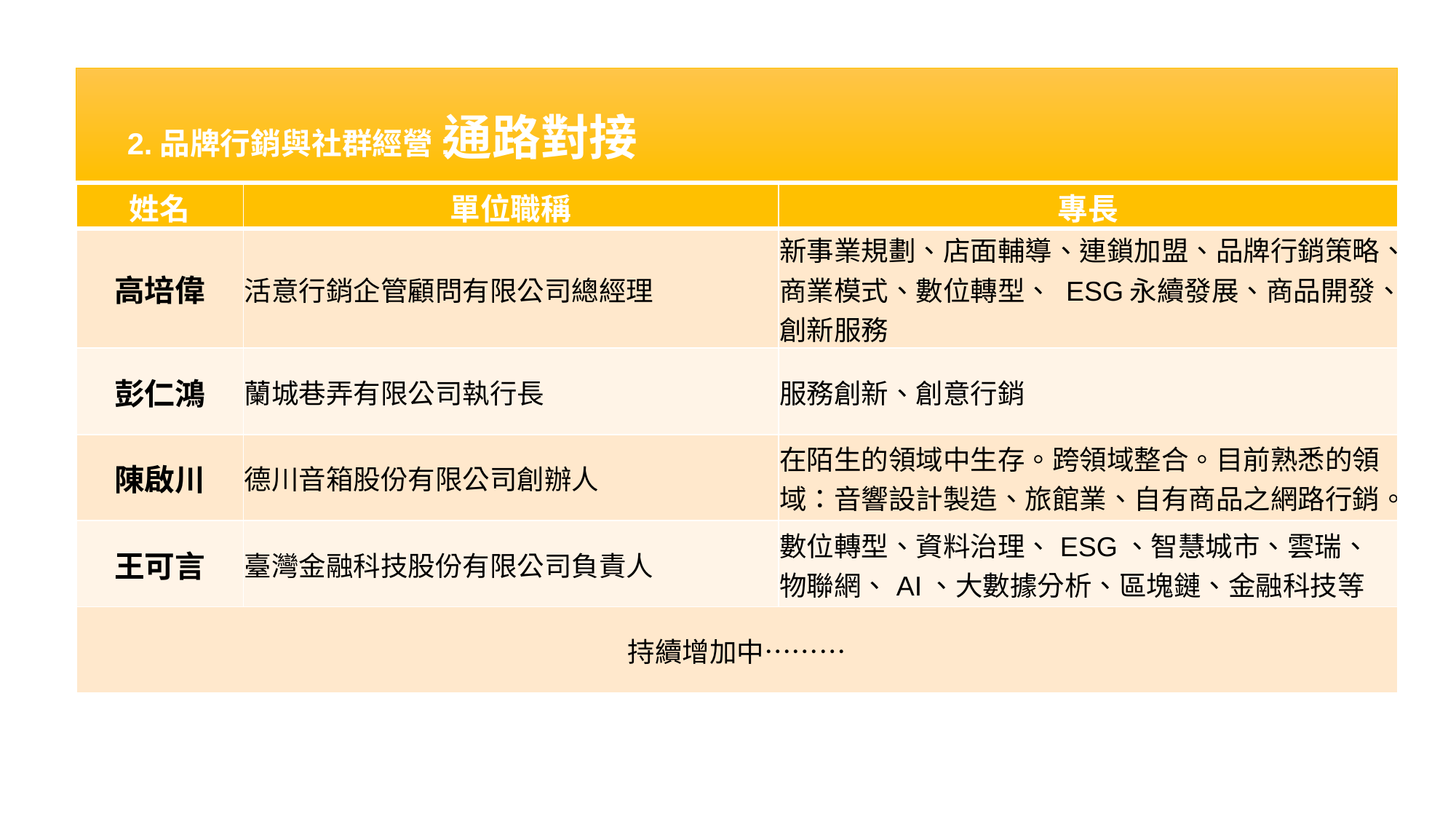

通路對接
2.品牌行銷與社群經營:
| 姓名 | 單位職稱 | 專長 |
| --- | --- | --- |
| 高培偉 | 活意行銷企管顧問有限公司總經理 | 新事業規劃、店面輔導、連鎖加盟、品牌行銷策略、商業模式、數位轉型、 ESG永續發展、商品開發、創新服務 |
| 彭仁鴻 | 蘭城巷弄有限公司執行長 | 服務創新、創意行銷 |
| 陳啟川 | 德川音箱股份有限公司創辦人 | 在陌生的領域中生存。跨領域整合。目前熟悉的領域：音響設計製造、旅館業、自有商品之網路行銷。 |
| 王可言 | 臺灣金融科技股份有限公司負責人 | 數位轉型、資料治理、ESG、智慧城市、雲瑞、物聯網、AI、大數據分析、區塊鏈、金融科技等 |
| 持續增加中……… |  |  |